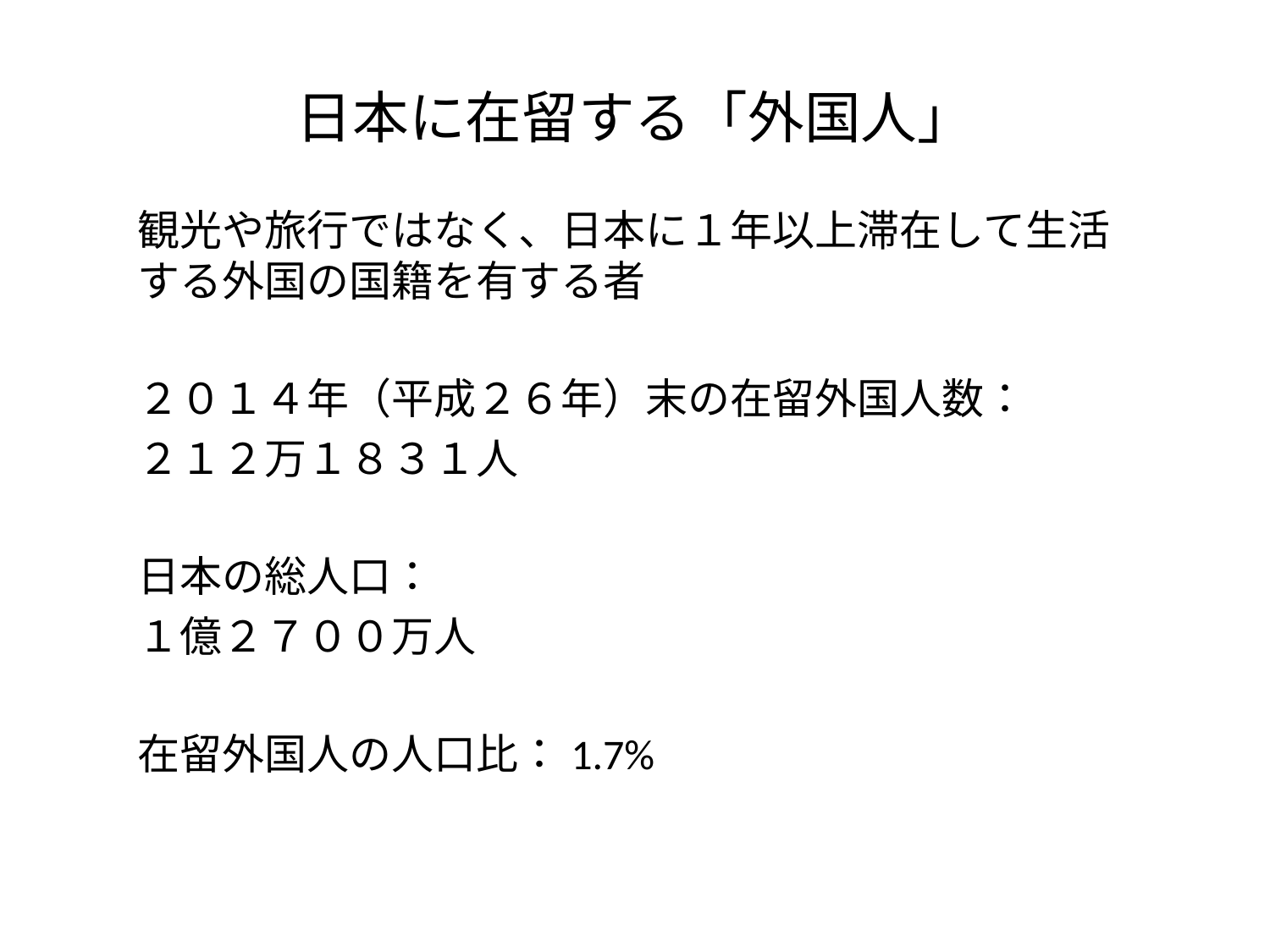

# 日本に在留する「外国人」
観光や旅行ではなく、日本に１年以上滞在して生活する外国の国籍を有する者

２０１４年（平成２６年）末の在留外国人数：
２１２万１８３１人

日本の総人口：
１億２７００万人

在留外国人の人口比：1.7%